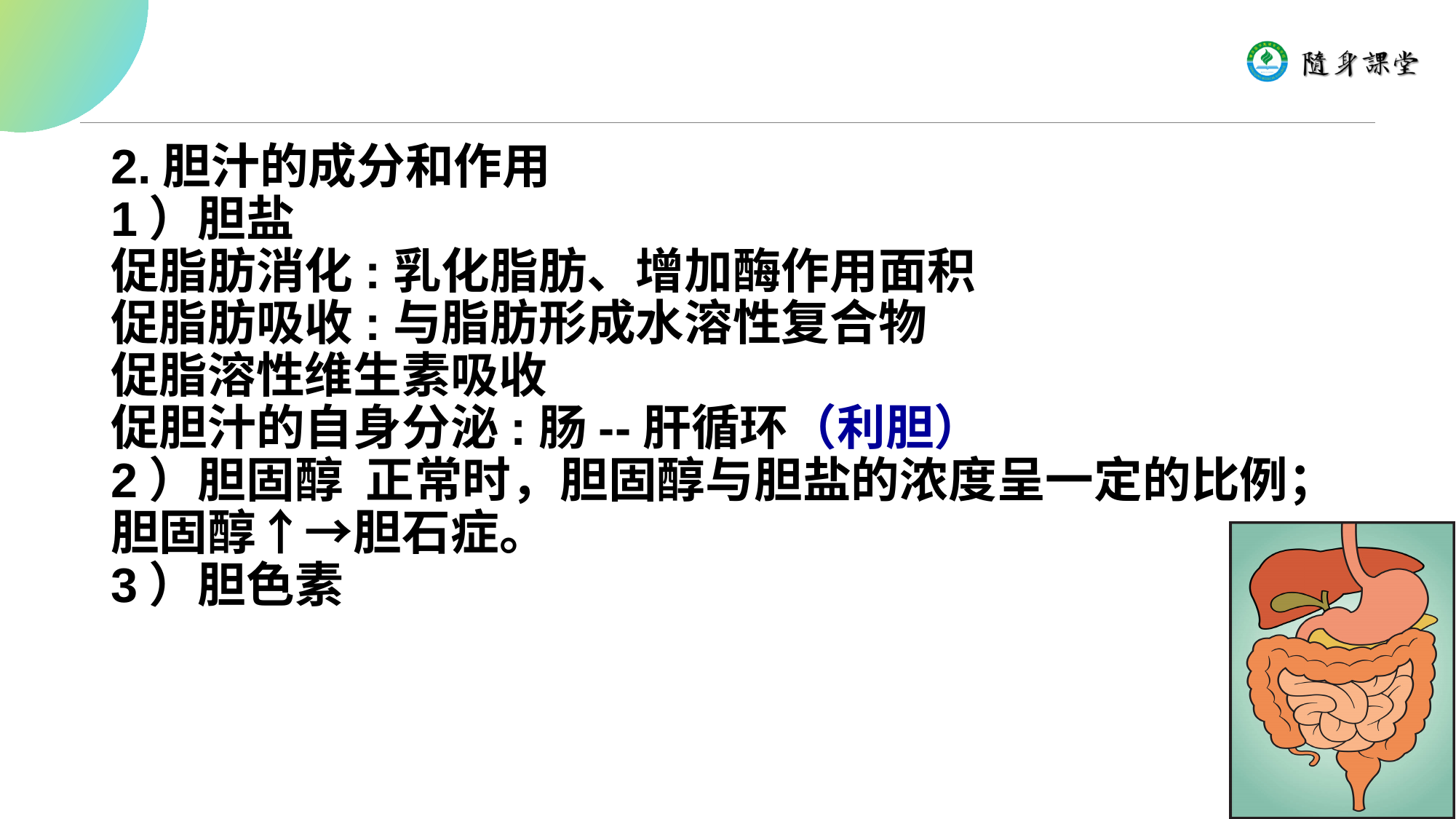

2.胆汁的成分和作用
1）胆盐
促脂肪消化:乳化脂肪、增加酶作用面积
促脂肪吸收:与脂肪形成水溶性复合物
促脂溶性维生素吸收
促胆汁的自身分泌:肠--肝循环（利胆）
2）胆固醇  正常时，胆固醇与胆盐的浓度呈一定的比例；
胆固醇↑→胆石症。
3）胆色素

34